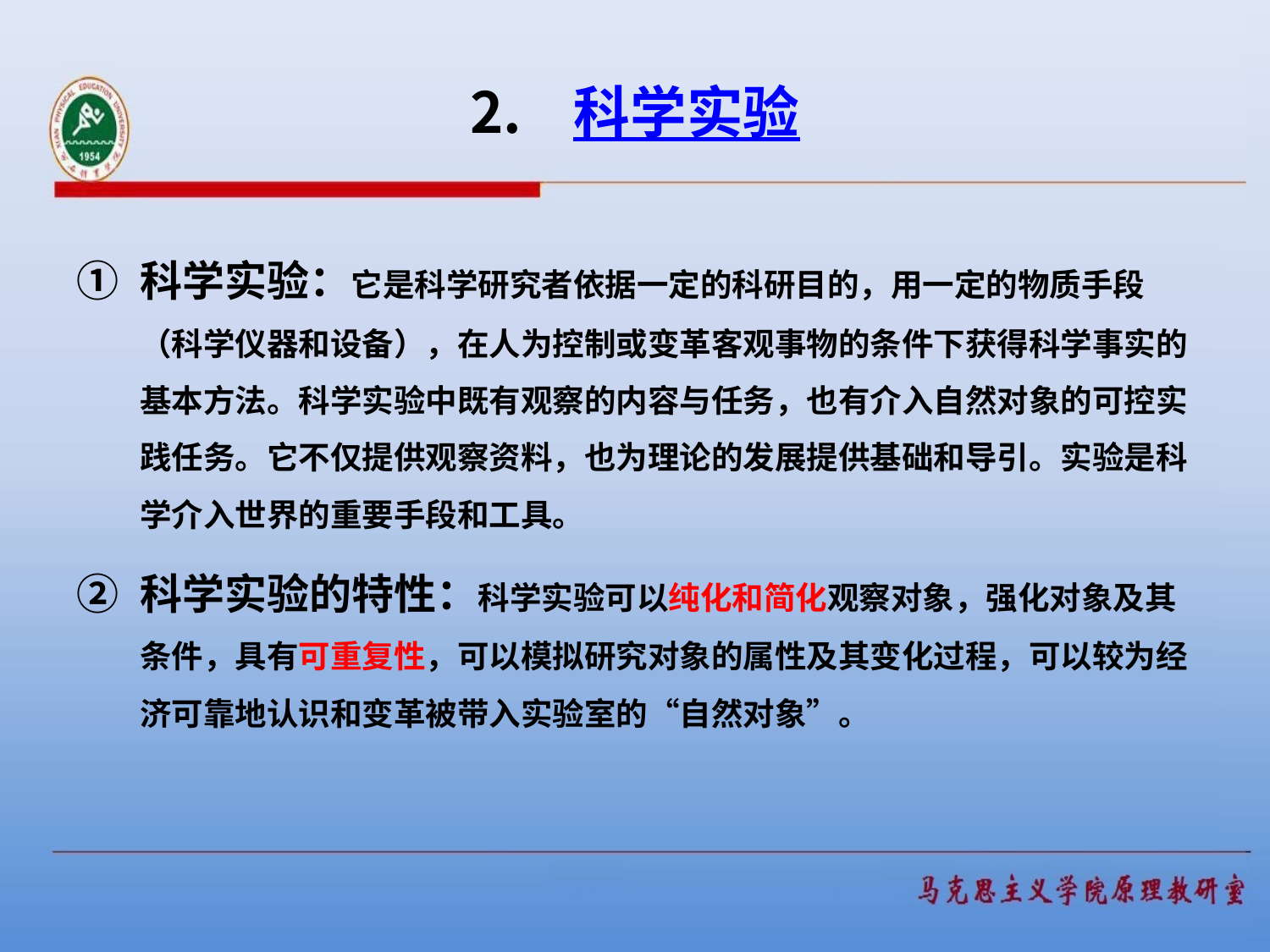

# 科学实验
科学实验：它是科学研究者依据一定的科研目的，用一定的物质手段（科学仪器和设备），在人为控制或变革客观事物的条件下获得科学事实的基本方法。科学实验中既有观察的内容与任务，也有介入自然对象的可控实践任务。它不仅提供观察资料，也为理论的发展提供基础和导引。实验是科学介入世界的重要手段和工具。
科学实验的特性：科学实验可以纯化和简化观察对象，强化对象及其条件，具有可重复性，可以模拟研究对象的属性及其变化过程，可以较为经济可靠地认识和变革被带入实验室的“自然对象”。